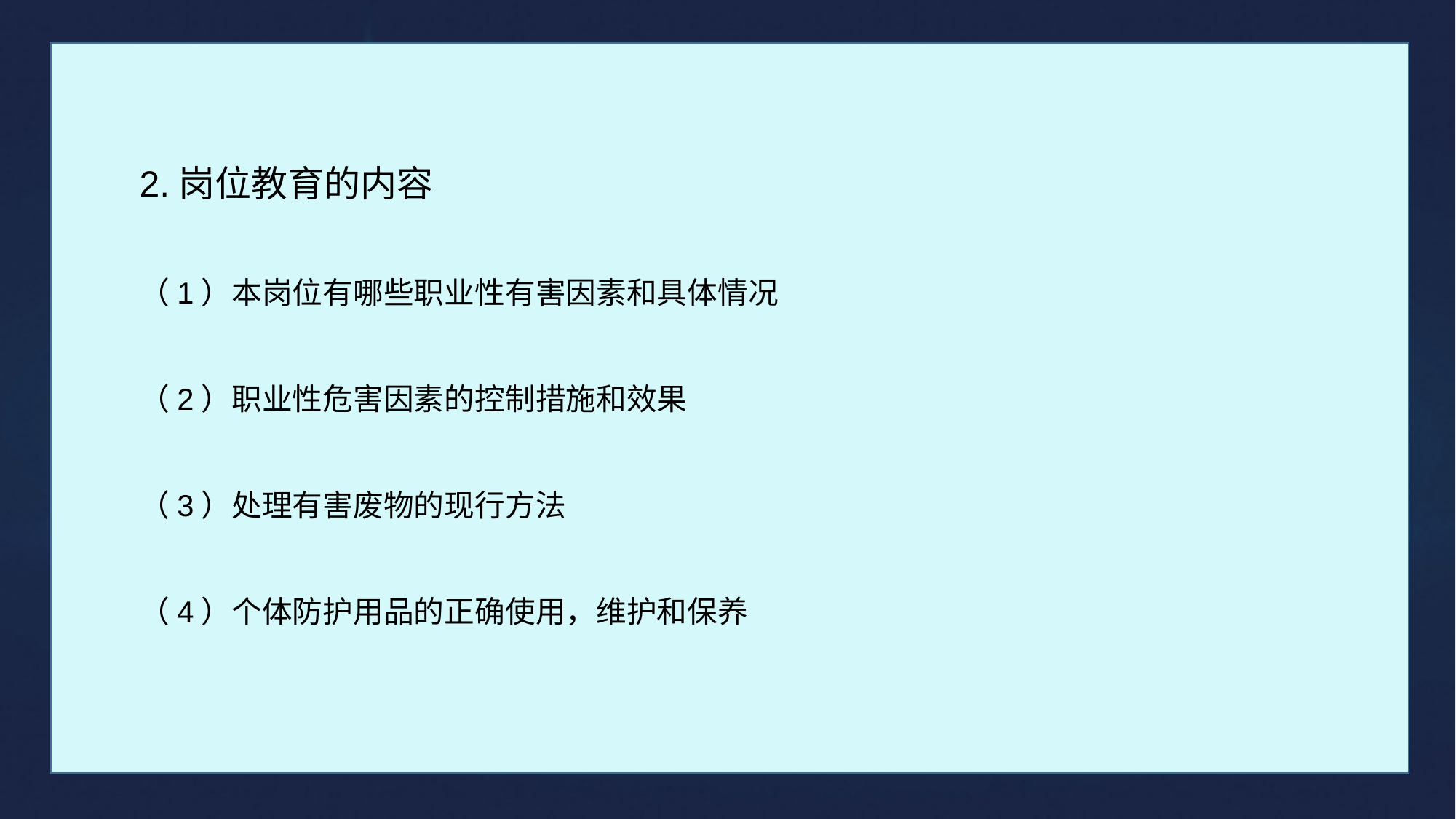

2.岗位教育的内容
（1）本岗位有哪些职业性有害因素和具体情况
（2）职业性危害因素的控制措施和效果
（3）处理有害废物的现行方法
（4）个体防护用品的正确使用，维护和保养